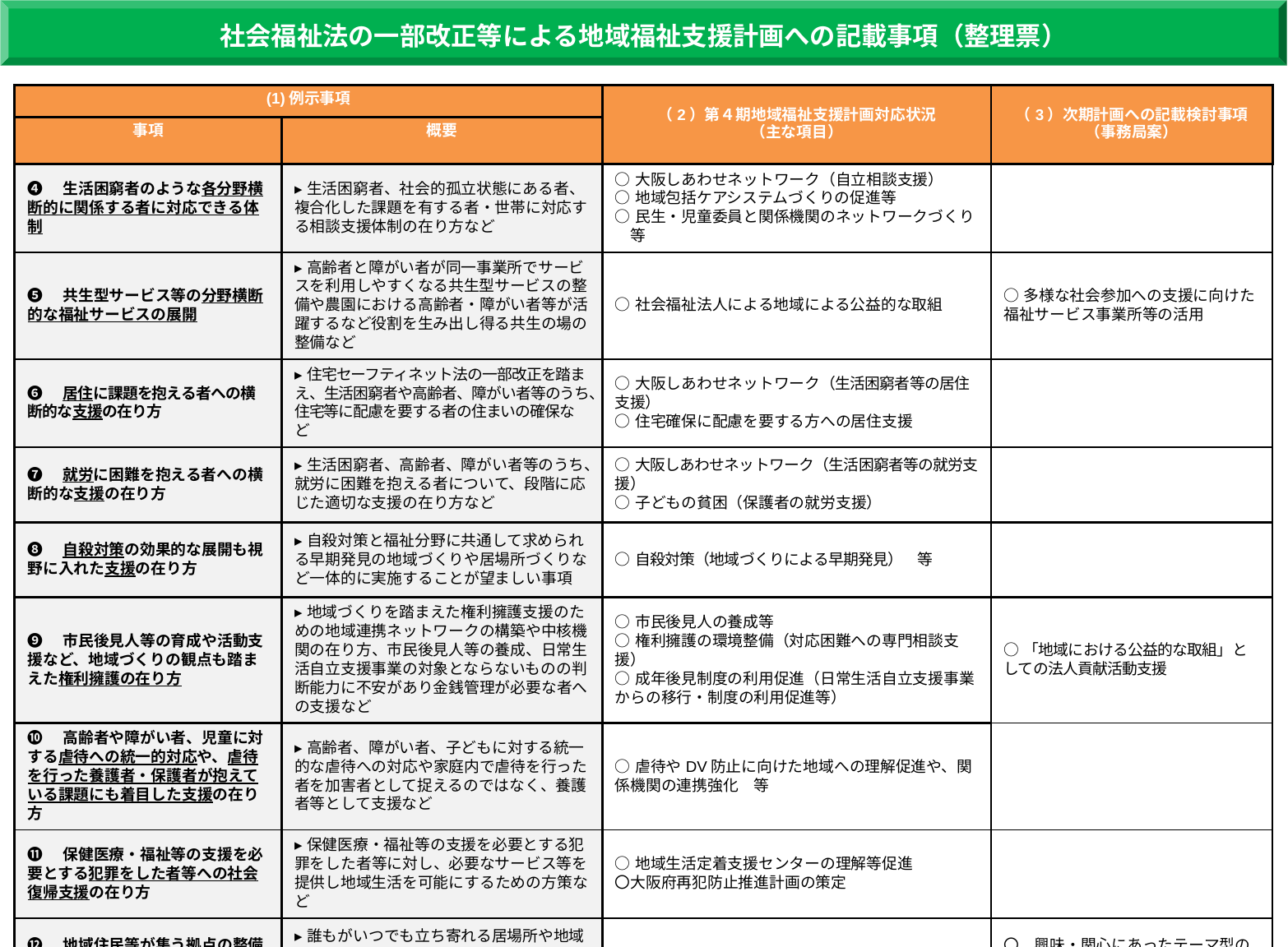

社会福祉法の一部改正等による地域福祉支援計画への記載事項（整理票）
| (1)例示事項 |  | （2）第４期地域福祉支援計画対応状況 （主な項目） | （3）次期計画への記載検討事項 （事務局案） |
| --- | --- | --- | --- |
| 事項 | 概要 |  |  |
| ❹　生活困窮者のような各分野横断的に関係する者に対応できる体制 | ▸生活困窮者、社会的孤立状態にある者、複合化した課題を有する者・世帯に対応する相談支援体制の在り方など | ○大阪しあわせネットワーク（自立相談支援）　 ○地域包括ケアシステムづくりの促進等 ○民生・児童委員と関係機関のネットワークづくり　等 |  |
| ❺　共生型サービス等の分野横断的な福祉サービスの展開 | ▸高齢者と障がい者が同一事業所でサービスを利用しやすくなる共生型サービスの整備や農園における高齢者・障がい者等が活躍するなど役割を生み出し得る共生の場の整備など | ○社会福祉法人による地域による公益的な取組 | ○多様な社会参加への支援に向けた福祉サービス事業所等の活用 |
| ❻　居住に課題を抱える者への横断的な支援の在り方 | ▸住宅セーフティネット法の一部改正を踏まえ、生活困窮者や高齢者、障がい者等のうち、住宅等に配慮を要する者の住まいの確保など | ○大阪しあわせネットワーク（生活困窮者等の居住支援） ○住宅確保に配慮を要する方への居住支援 |  |
| ❼　就労に困難を抱える者への横断的な支援の在り方 | ▸生活困窮者、高齢者、障がい者等のうち、就労に困難を抱える者について、段階に応じた適切な支援の在り方など | ○大阪しあわせネットワーク（生活困窮者等の就労支援） ○子どもの貧困（保護者の就労支援） |  |
| ❽　自殺対策の効果的な展開も視野に入れた支援の在り方 | ▸自殺対策と福祉分野に共通して求められる早期発見の地域づくりや居場所づくりなど一体的に実施することが望ましい事項 | ○自殺対策（地域づくりによる早期発見）　等 |  |
| ❾　市民後見人等の育成や活動支援など、地域づくりの観点も踏まえた権利擁護の在り方 | ▸地域づくりを踏まえた権利擁護支援のための地域連携ネットワークの構築や中核機関の在り方、市民後見人等の養成、日常生活自立支援事業の対象とならないものの判断能力に不安があり金銭管理が必要な者への支援など | ○市民後見人の養成等 ○権利擁護の環境整備（対応困難への専門相談支援）　 ○成年後見制度の利用促進（日常生活自立支援事業からの移行・制度の利用促進等） | ○「地域における公益的な取組」としての法人貢献活動支援 |
| ❿　高齢者や障がい者、児童に対する虐待への統一的対応や、虐待を行った養護者・保護者が抱えている課題にも着目した支援の在り方 | ▸高齢者、障がい者、子どもに対する統一的な虐待への対応や家庭内で虐待を行った者を加害者として捉えるのではなく、養護者等として支援など | ○虐待やDV防止に向けた地域への理解促進や、関係機関の連携強化　等 |  |
| ⓫　保健医療・福祉等の支援を必要とする犯罪をした者等への社会復帰支援の在り方 | ▸保健医療・福祉等の支援を必要とする犯罪をした者等に対し、必要なサービス等を提供し地域生活を可能にするための方策など | ○地域生活定着支援センターの理解等促進 〇大阪府再犯防止推進計画の策定 |  |
| ⓬　地域住民等が集う拠点の整備や既存施設等の活用 | ▸誰もがいつでも立ち寄れる居場所や地域住民等の新たな活動が生まれることが期待できる地域の拠点整備など | ○府有施設等を活用した居場所づくり　等 | 〇　興味・関心にあったテーマ型の居場所の推進 |